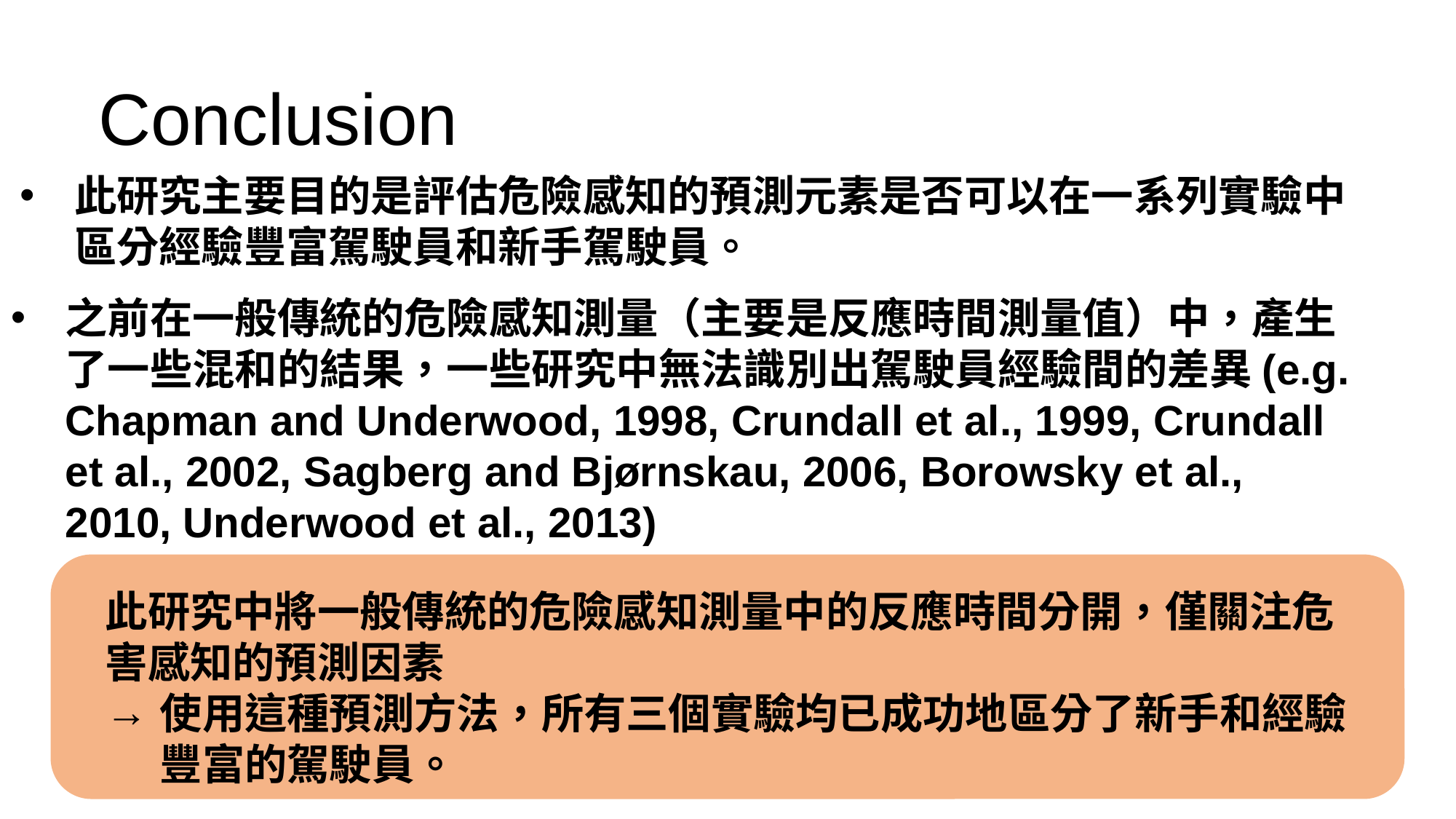

Conclusion
此研究主要目的是評估危險感知的預測元素是否可以在一系列實驗中區分經驗豐富駕駛員和新手駕駛員。
之前在一般傳統的危險感知測量（主要是反應時間測量值）中，產生了一些混和的結果，一些研究中無法識別出駕駛員經驗間的差異(e.g. Chapman and Underwood, 1998, Crundall et al., 1999, Crundall et al., 2002, Sagberg and Bjørnskau, 2006, Borowsky et al., 2010, Underwood et al., 2013)

此研究中將一般傳統的危險感知測量中的反應時間分開，僅關注危害感知的預測因素
使用這種預測方法，所有三個實驗均已成功地區分了新手和經驗豐富的駕駛員。